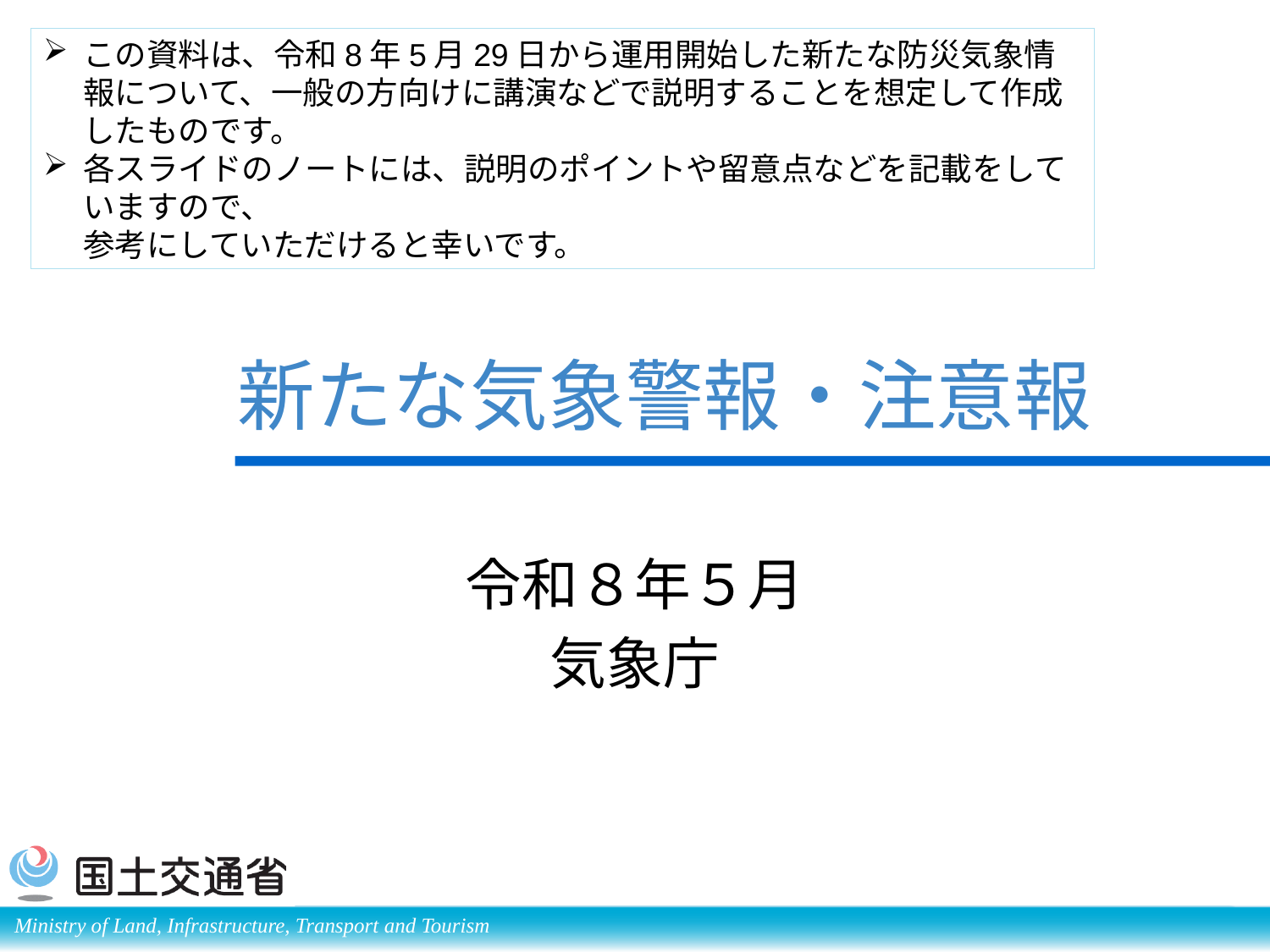

この資料は、令和8年5月29日から運用開始した新たな防災気象情報について、一般の方向けに講演などで説明することを想定して作成したものです。
各スライドのノートには、説明のポイントや留意点などを記載をしていますので、
参考にしていただけると幸いです。
# 新たな気象警報・注意報
令和８年５月
気象庁